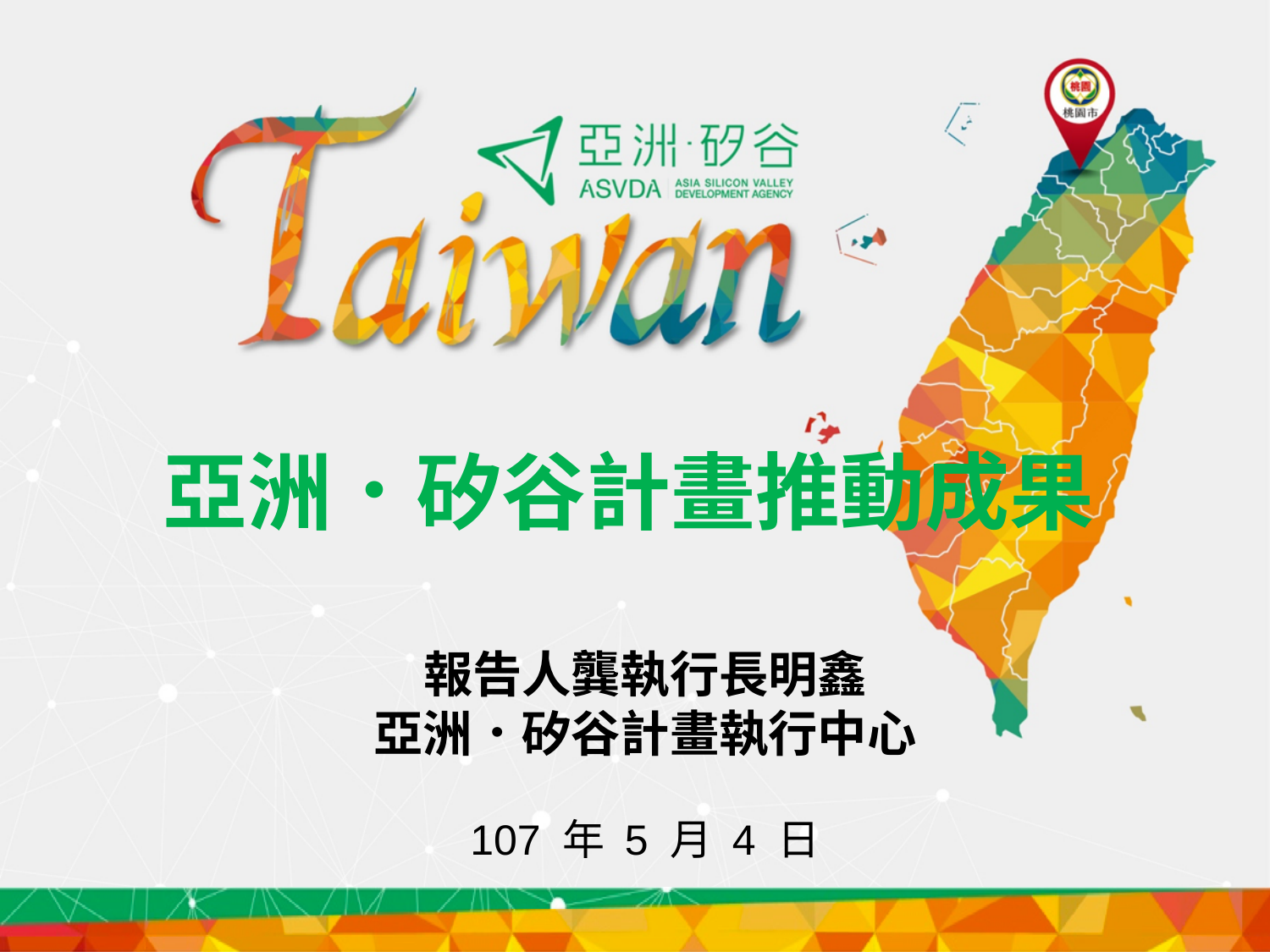

亞洲．矽谷計畫推動成果
報告人龔執行長明鑫
亞洲．矽谷計畫執行中心

107 年 5 月 4 日
1